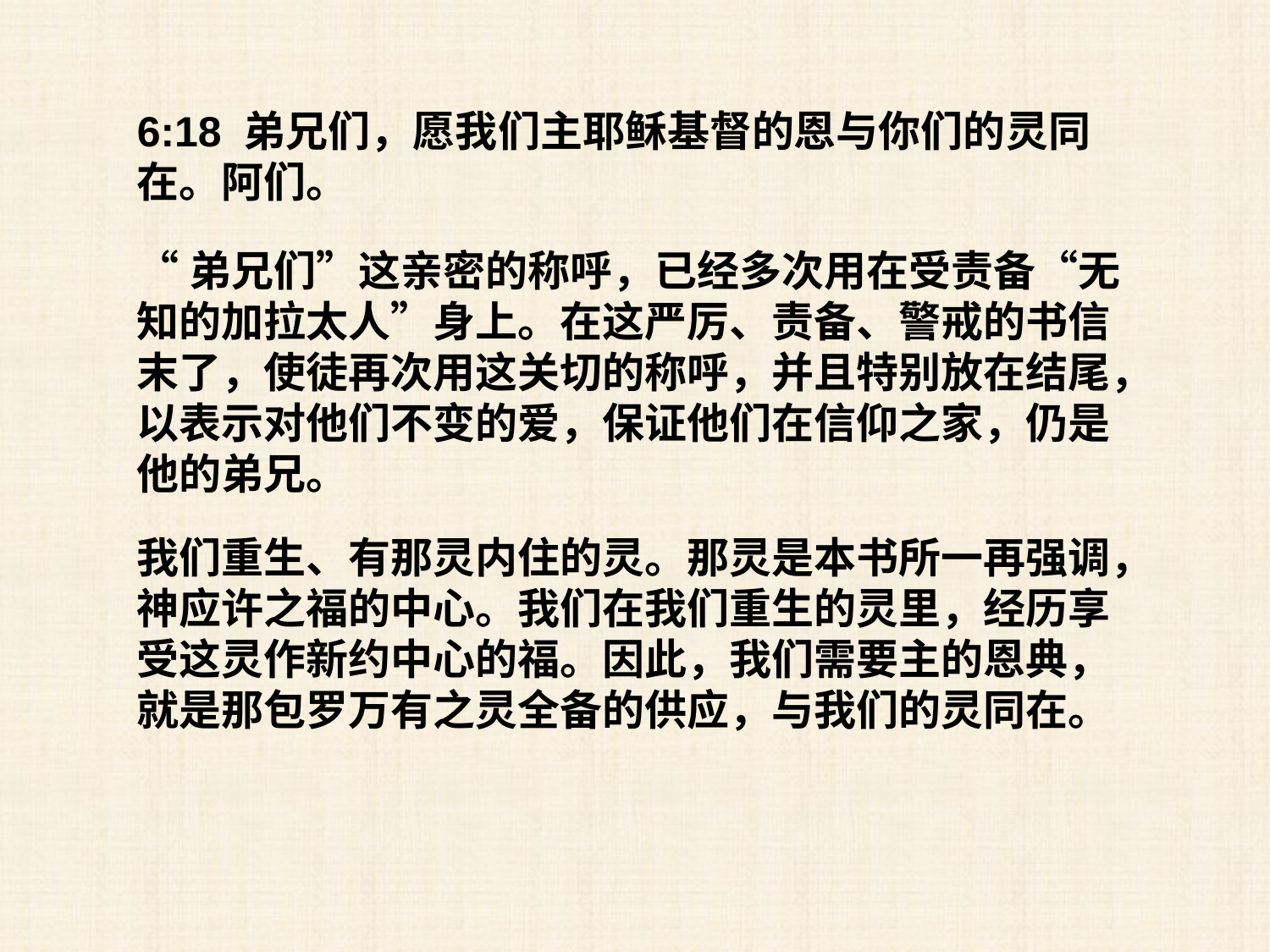

6:18 弟兄们，愿我们主耶稣基督的恩与你们的灵同在。阿们。
“弟兄们”这亲密的称呼，已经多次用在受责备“无知的加拉太人”身上。在这严厉、责备、警戒的书信末了，使徒再次用这关切的称呼，并且特别放在结尾，以表示对他们不变的爱，保证他们在信仰之家，仍是他的弟兄。
我们重生、有那灵内住的灵。那灵是本书所一再强调，神应许之福的中心。我们在我们重生的灵里，经历享受这灵作新约中心的福。因此，我们需要主的恩典，就是那包罗万有之灵全备的供应，与我们的灵同在。